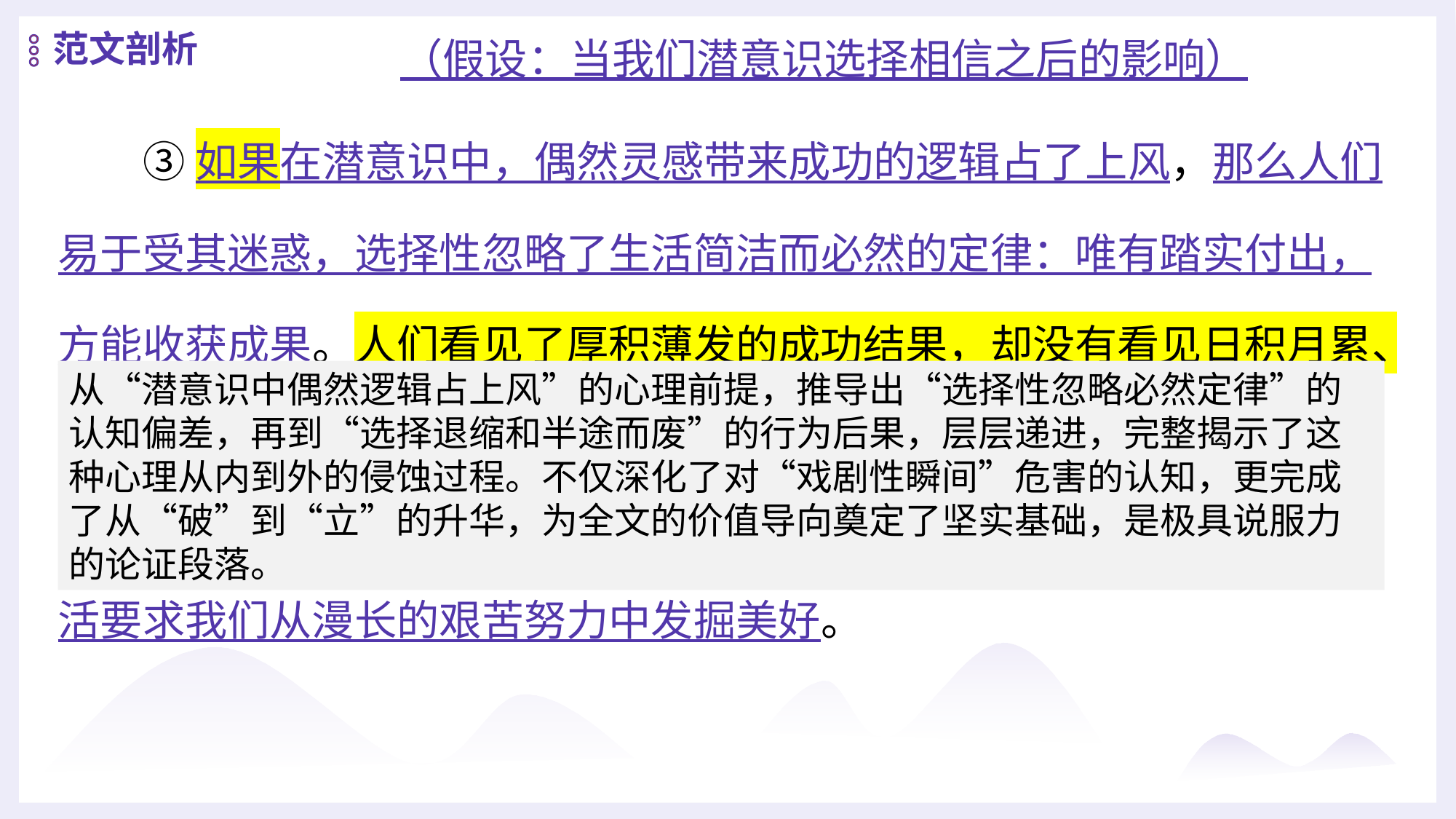

范文剖析
（假设：当我们潜意识选择相信之后的影响）
③如果在潜意识中，偶然灵感带来成功的逻辑占了上风，那么人们易于受其迷惑，选择性忽略了生活简洁而必然的定律：唯有踏实付出，方能收获成果。人们看见了厚积薄发的成功结果，却没有看见日积月累、潜心伏首。于是，在面临标志着枯燥、艰辛的路径时更容易选择退缩和半途而废，因为他们忘记了生活的真实本非戏剧，有趣并不是常态，生活要求我们从漫长的艰苦努力中发掘美好。
从“潜意识中偶然逻辑占上风”的心理前提，推导出“选择性忽略必然定律”的认知偏差，再到“选择退缩和半途而废”的行为后果，层层递进，完整揭示了这种心理从内到外的侵蚀过程。不仅深化了对“戏剧性瞬间”危害的认知，更完成了从“破”到“立”的升华，为全文的价值导向奠定了坚实基础，是极具说服力的论证段落。